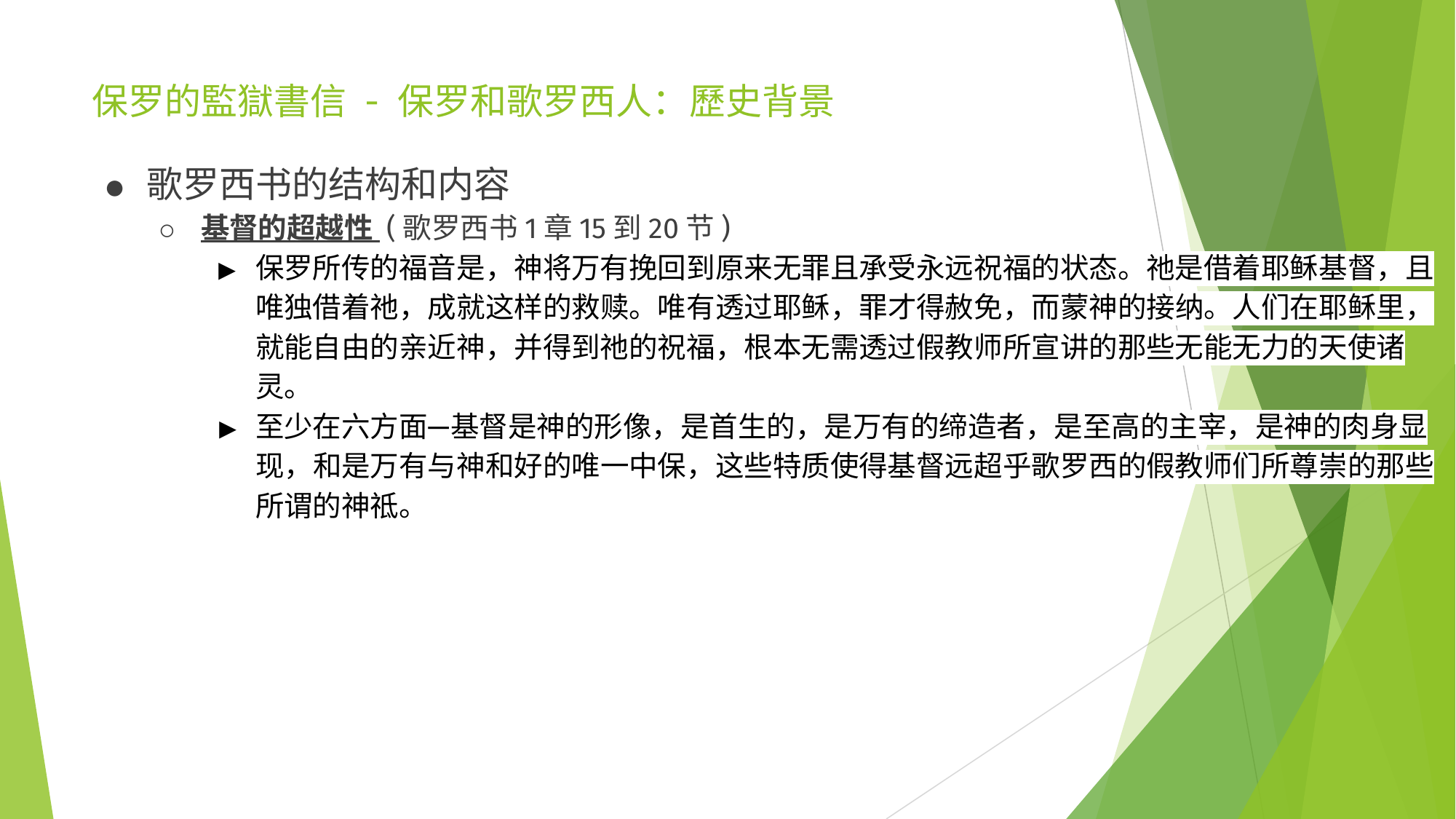

# 保罗的監獄書信 - 保罗和歌罗西人：歷史背景
歌罗西书的结构和内容
基督的超越性 (歌罗西书1章15到20节)
保罗所传的福音是，神将万有挽回到原来无罪且承受永远祝福的状态。祂是借着耶稣基督，且唯独借着祂，成就这样的救赎。唯有透过耶稣，罪才得赦免，而蒙神的接纳。人们在耶稣里，就能自由的亲近神，并得到祂的祝福，根本无需透过假教师所宣讲的那些无能无力的天使诸灵。
至少在六方面—基督是神的形像，是首生的，是万有的缔造者，是至高的主宰，是神的肉身显现，和是万有与神和好的唯一中保，这些特质使得基督远超乎歌罗西的假教师们所尊崇的那些所谓的神祗。